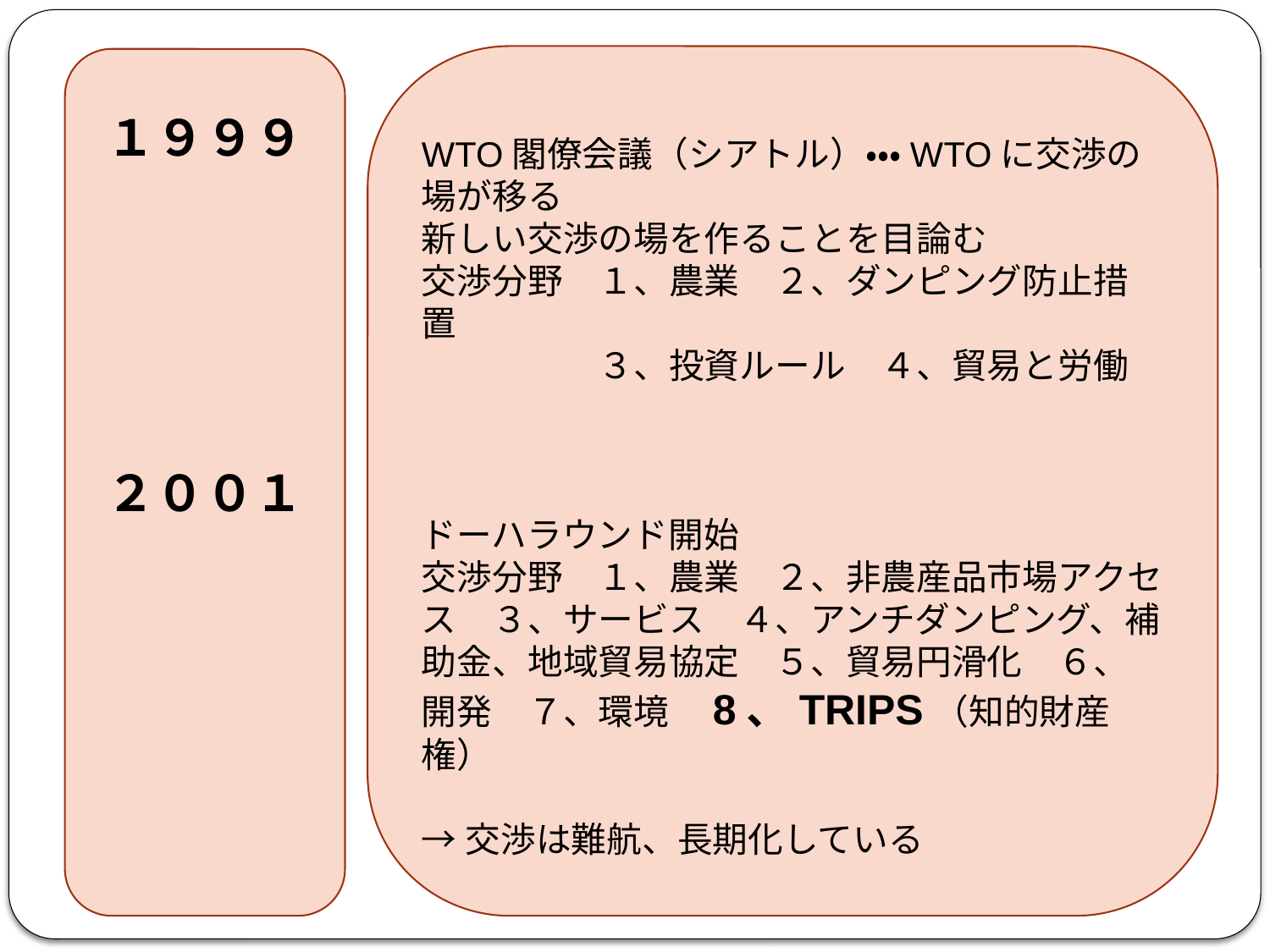

#

WTO閣僚会議（シアトル）・・・WTOに交渉の場が移る
新しい交渉の場を作ることを目論む
交渉分野　１、農業　２、ダンピング防止措置
　　　　　３、投資ルール　４、貿易と労働

ドーハラウンド開始
交渉分野　１、農業　２、非農産品市場アクセス　３、サービス　４、アンチダンピング、補助金、地域貿易協定　５、貿易円滑化　６、開発　７、環境　8、TRIPS（知的財産権）

→交渉は難航、長期化している

１９９９

２００１